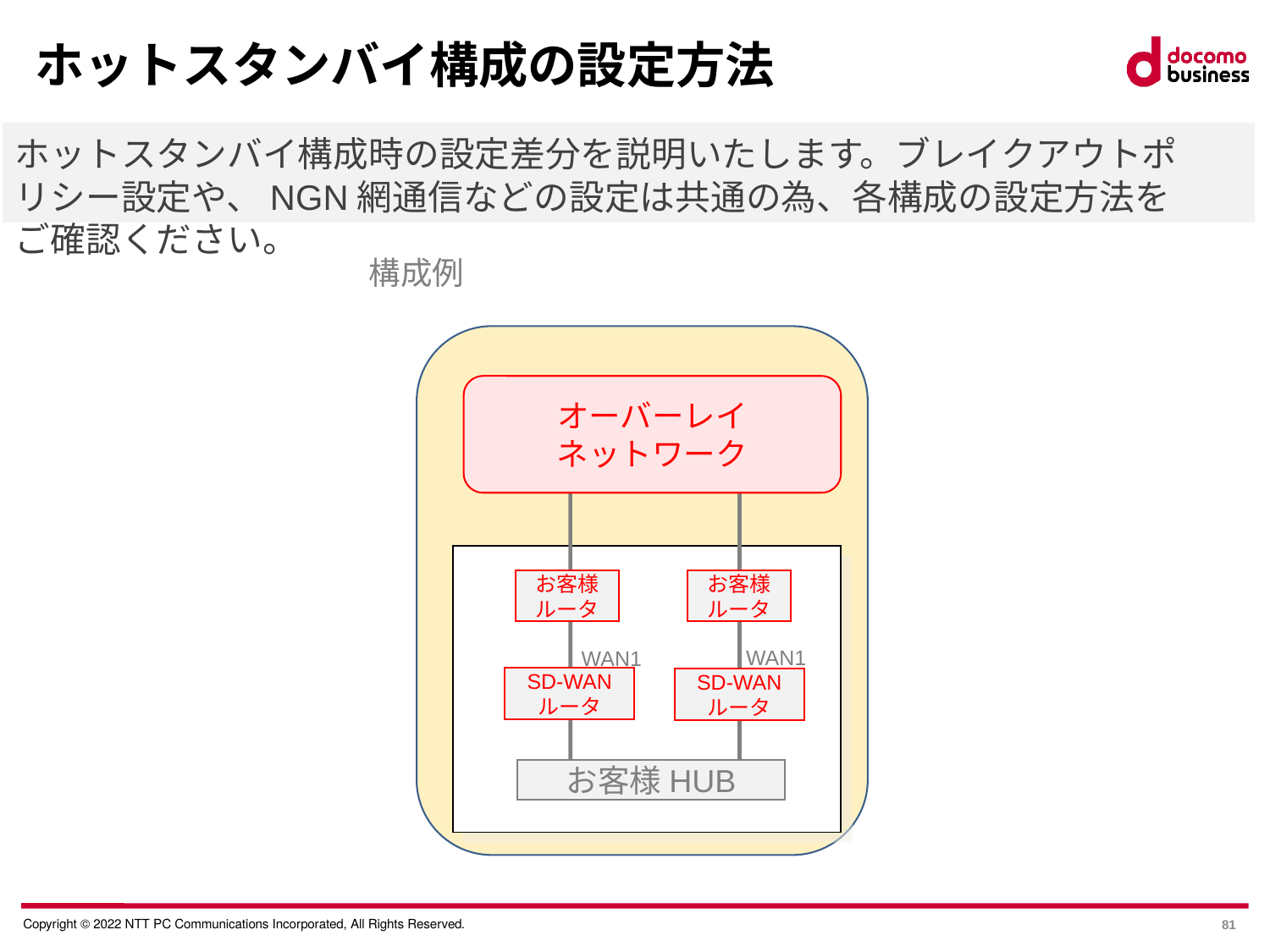

# ホットスタンバイ構成の設定方法

ホットスタンバイ構成時の設定差分を説明いたします。ブレイクアウトポリシー設定や、NGN網通信などの設定は共通の為、各構成の設定方法をご確認ください。
構成例

オーバーレイ
ネットワーク

お客様
ルータ
お客様
ルータ
WAN1
WAN1
SD-WAN
ルータ
SD-WAN
ルータ
お客様HUB